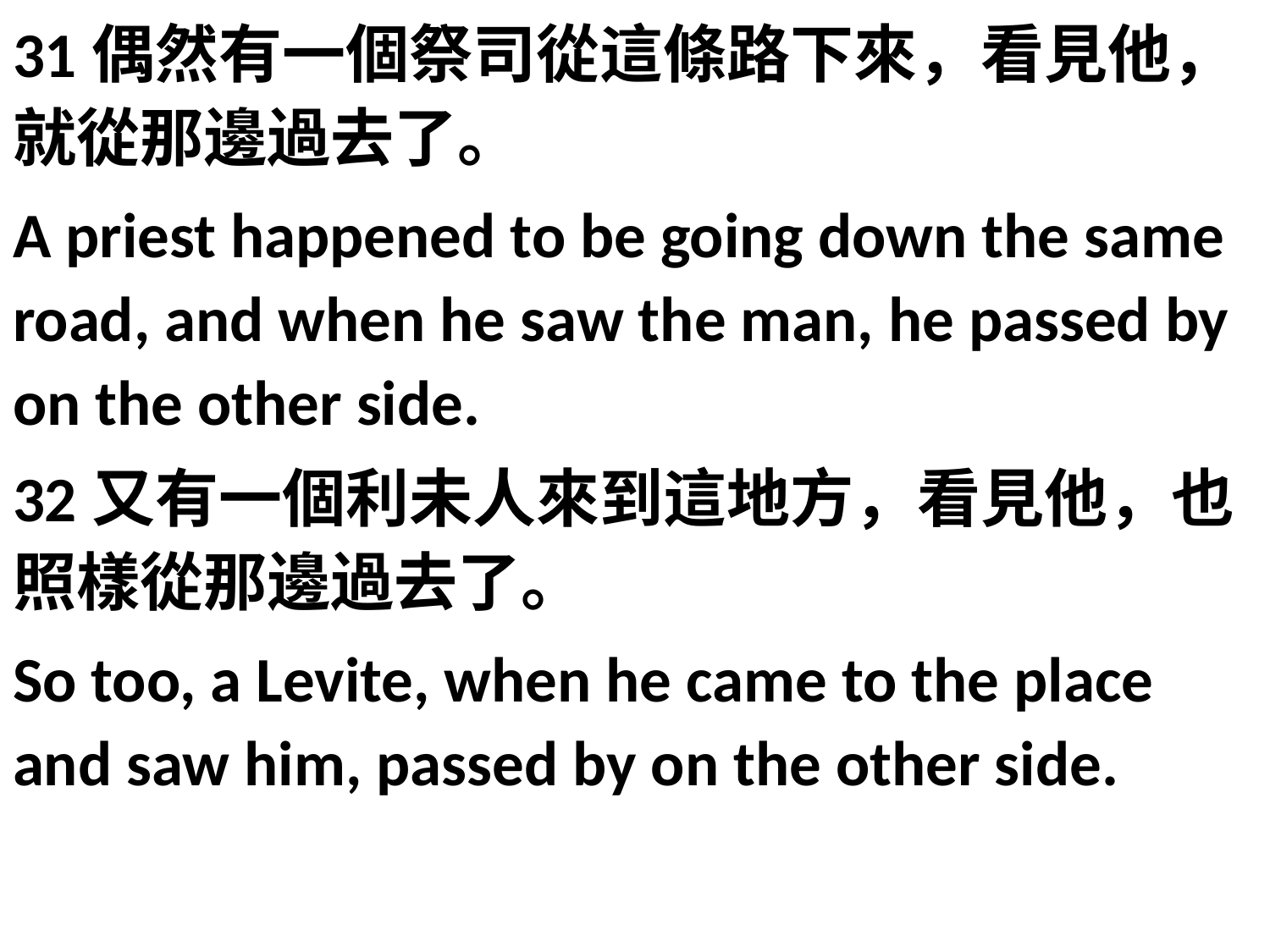

31偶然有一個祭司從這條路下來，看見他，就從那邊過去了。
A priest happened to be going down the same road, and when he saw the man, he passed by on the other side.
32又有一個利未人來到這地方，看見他，也照樣從那邊過去了。
So too, a Levite, when he came to the place and saw him, passed by on the other side.